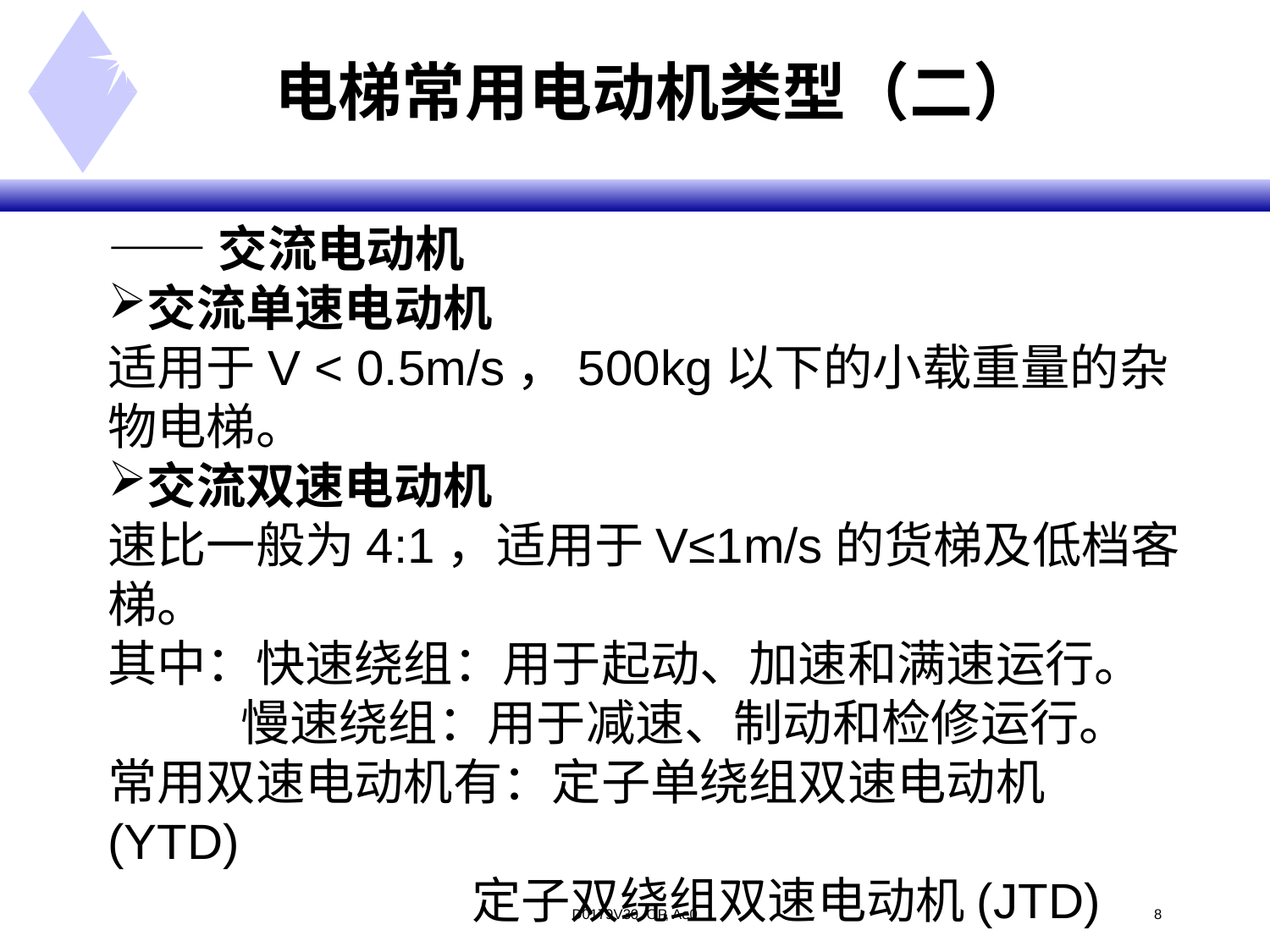

# 电梯常用电动机类型（二）
——交流电动机
交流单速电动机
适用于V < 0.5m/s，500kg以下的小载重量的杂物电梯。
交流双速电动机
速比一般为4:1，适用于V≤1m/s的货梯及低档客梯。
其中：快速绕组：用于起动、加速和满速运行。
           慢速绕组：用于减速、制动和检修运行。
常用双速电动机有：定子单绕组双速电动机(YTD)
                                定子双绕组双速电动机(JTD)
D0179V30, OP, Ae0
8